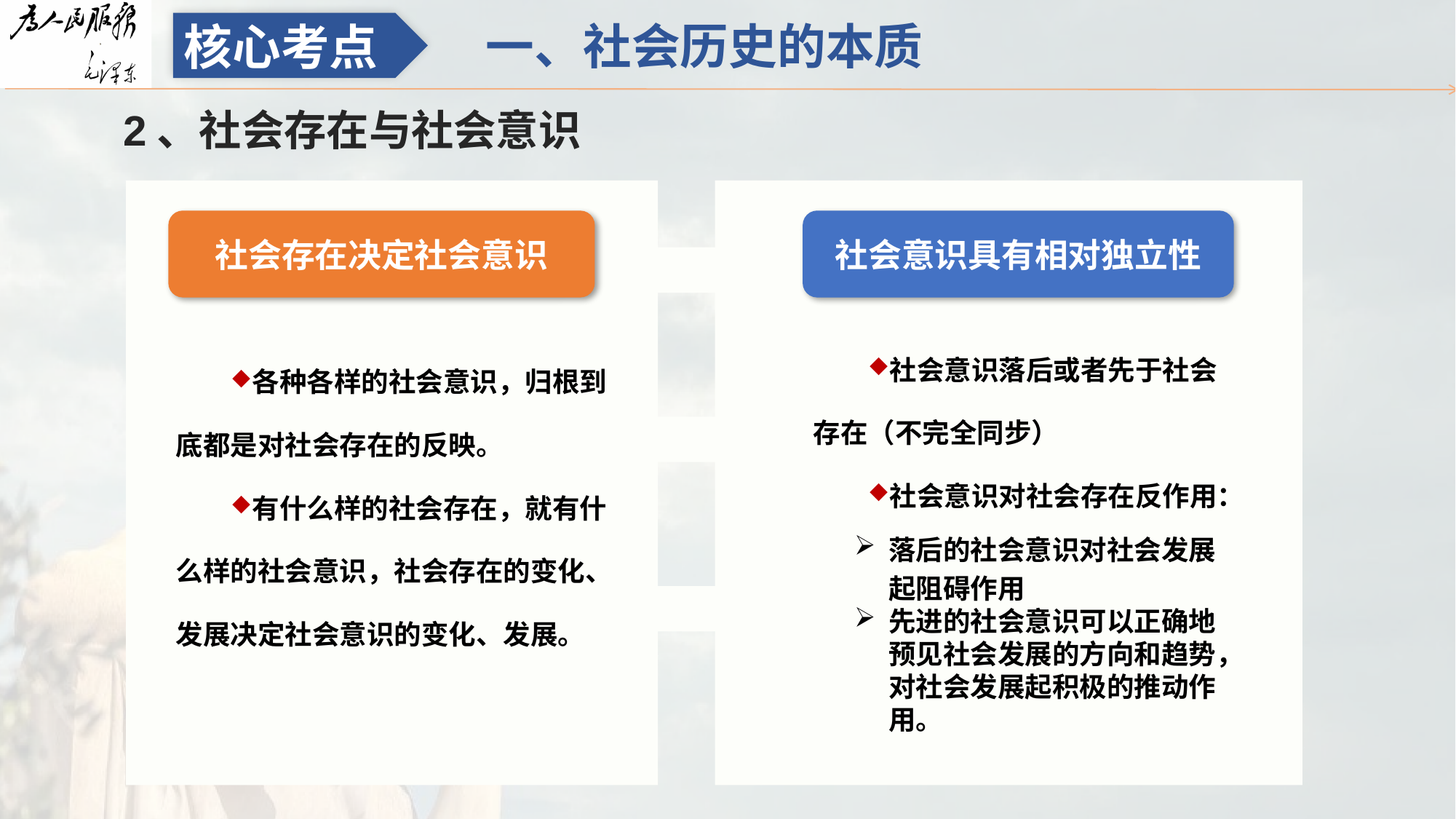

一、社会历史的本质
核心考点
2、社会存在与社会意识

社会存在决定社会意识
社会意识具有相对独立性
社会意识落后或者先于社会存在（不完全同步）
社会意识对社会存在反作用：
各种各样的社会意识，归根到底都是对社会存在的反映。
有什么样的社会存在，就有什么样的社会意识，社会存在的变化、发展决定社会意识的变化、发展。
落后的社会意识对社会发展起阻碍作用
先进的社会意识可以正确地预见社会发展的方向和趋势，对社会发展起积极的推动作用。